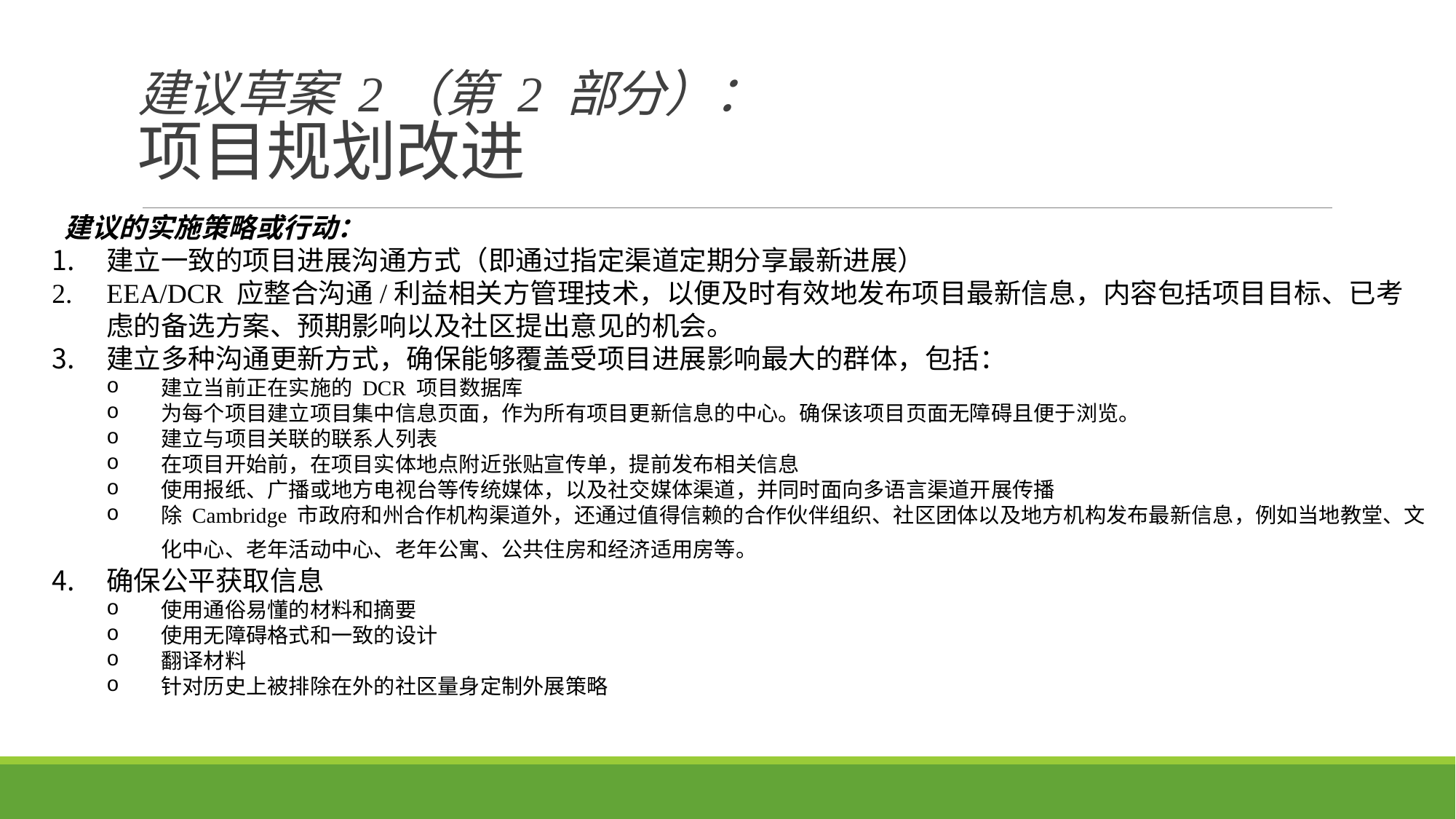

建议草案 2（第 2 部分）：
项目规划改进
 建议的实施策略或行动：
建立一致的项目进展沟通方式（即通过指定渠道定期分享最新进展）
EEA/DCR 应整合沟通/利益相关方管理技术，以便及时有效地发布项目最新信息，内容包括项目目标、已考虑的备选方案、预期影响以及社区提出意见的机会。
建立多种沟通更新方式，确保能够覆盖受项目进展影响最大的群体，包括：
建立当前正在实施的 DCR 项目数据库
为每个项目建立项目集中信息页面，作为所有项目更新信息的中心。确保该项目页面无障碍且便于浏览。
建立与项目关联的联系人列表
在项目开始前，在项目实体地点附近张贴宣传单，提前发布相关信息
使用报纸、广播或地方电视台等传统媒体，以及社交媒体渠道，并同时面向多语言渠道开展传播
除 Cambridge 市政府和州合作机构渠道外，还通过值得信赖的合作伙伴组织、社区团体以及地方机构发布最新信息，例如当地教堂、文化中心、老年活动中心、老年公寓、公共住房和经济适用房等。
确保公平获取信息
使用通俗易懂的材料和摘要
使用无障碍格式和一致的设计
翻译材料
针对历史上被排除在外的社区量身定制外展策略